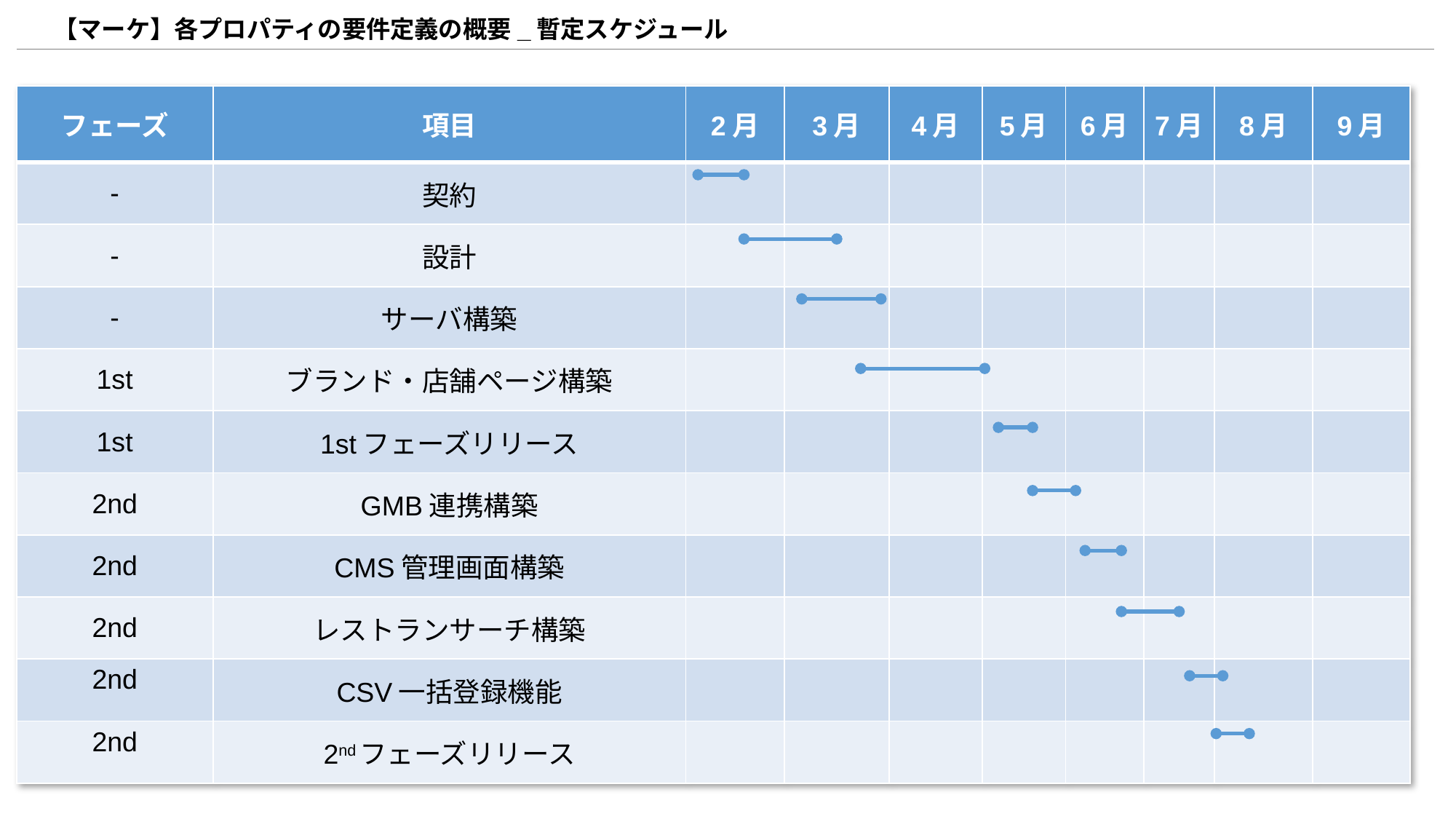

【マーケ】各プロパティの要件定義の概要_暫定スケジュール
| フェーズ | 項目 | 2月 | 3月 | 4月 | 5月 | 6月 | 7月 | 8月 | 9月 |
| --- | --- | --- | --- | --- | --- | --- | --- | --- | --- |
| - | 契約 |  |  |  |  |  |  |  |  |
| - | 設計 |  |  |  |  |  |  |  |  |
| - | サーバ構築 |  |  |  |  |  |  |  |  |
| 1st | ブランド・店舗ページ構築 |  |  |  |  |  |  |  |  |
| 1st | 1stフェーズリリース |  |  |  |  |  |  |  |  |
| 2nd | GMB連携構築 |  |  |  |  |  |  |  |  |
| 2nd | CMS管理画面構築 |  |  |  |  |  |  |  |  |
| 2nd | レストランサーチ構築 |  |  |  |  |  |  |  |  |
| 2nd | CSV一括登録機能 |  |  |  |  |  |  |  |  |
| 2nd | 2ndフェーズリリース |  |  |  |  |  |  |  |  |